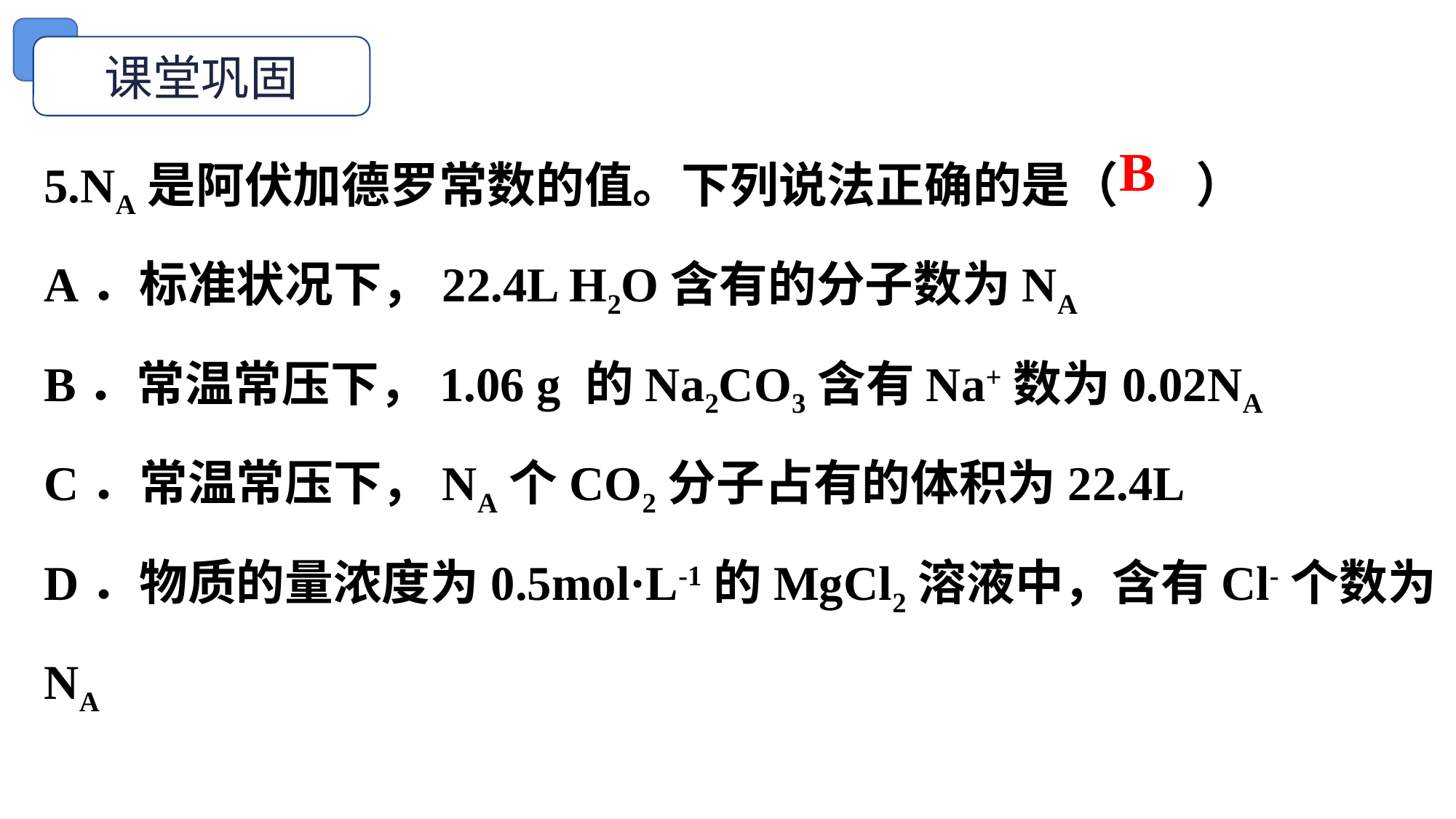

课堂巩固
5.NA是阿伏加德罗常数的值。下列说法正确的是（       ）
A．标准状况下，22.4L H2O含有的分子数为NA
B．常温常压下，1.06 g 的Na2CO3含有Na+数为0.02NA
C．常温常压下，NA个CO2分子占有的体积为22.4L
D．物质的量浓度为0.5mol·L-1的MgCl2溶液中，含有Cl-个数为NA

B